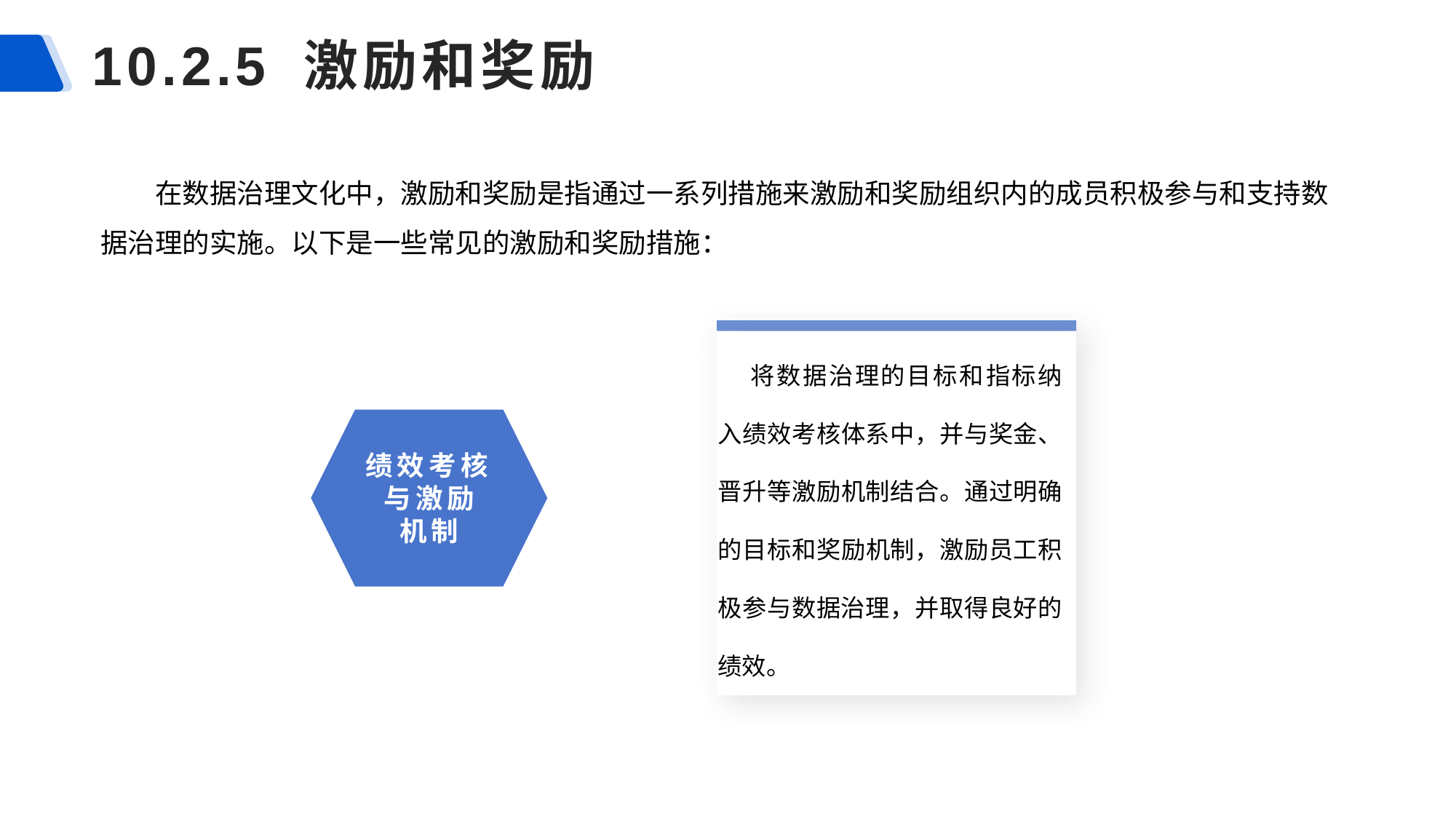

# 10.2.5 激励和奖励
在数据治理文化中，激励和奖励是指通过一系列措施来激励和奖励组织内的成员积极参与和支持数据治理的实施。以下是一些常见的激励和奖励措施：

将数据治理的目标和指标纳入绩效考核体系中，并与奖金、晋升等激励机制结合。通过明确的目标和奖励机制，激励员工积极参与数据治理，并取得良好的绩效。
绩效考核与激励
机制